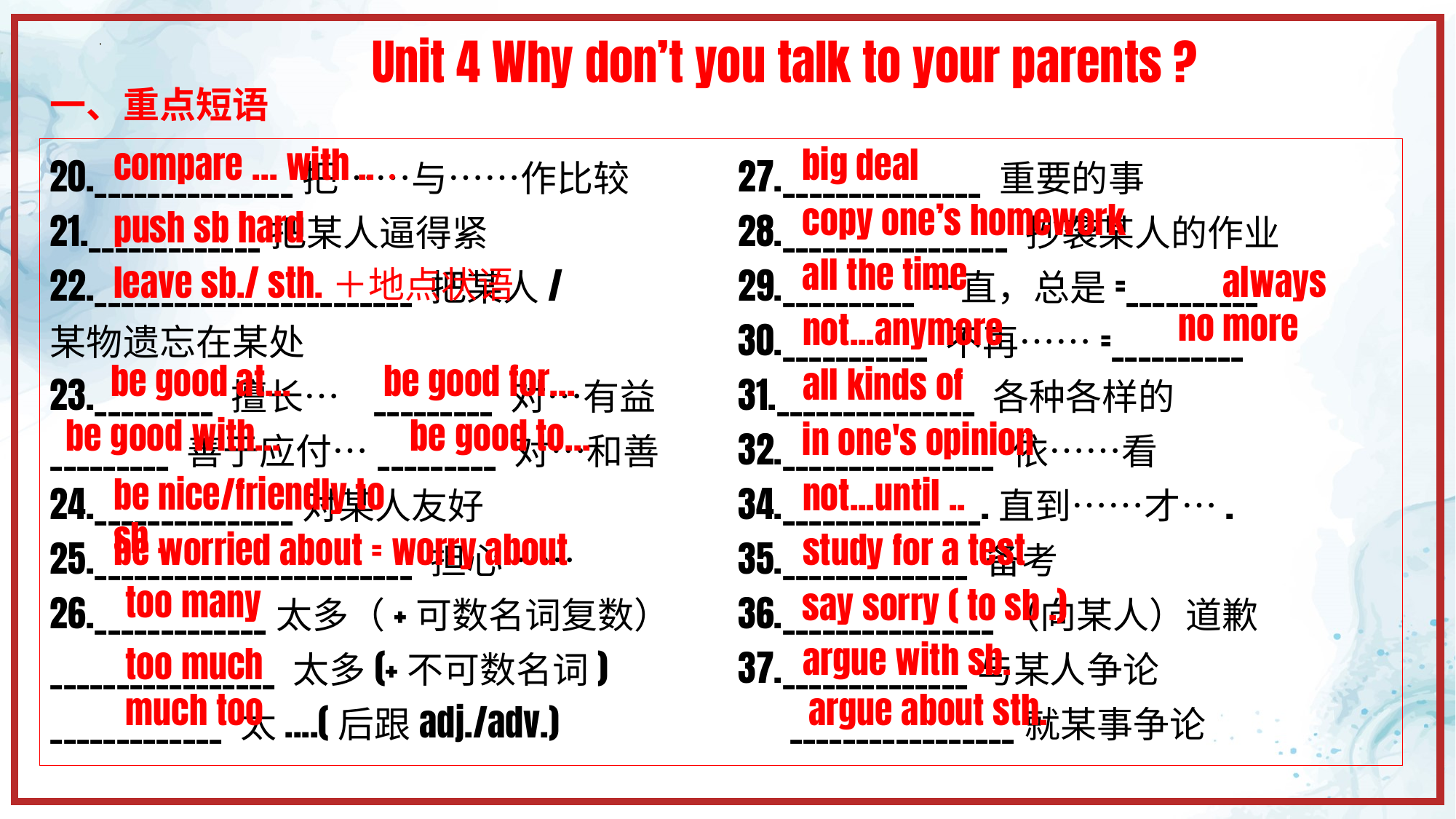

Unit 4 Why don’t you talk to your parents ?
一、重点短语
20._______________把……与……作比较
21._____________把某人逼得紧
22.________________________ 把某人/
某物遗忘在某处
23._________ 擅长…   _________ 对…有益
_________ 善于应付…_________ 对…和善
24._______________对某人友好
25.________________________ 担心……
26._____________太多（+可数名词复数）
_________________ 太多(+不可数名词)
_____________ 太....(后跟adj./adv.)
compare … with ..．
27._______________ 重要的事
28._________________ 抄袭某人的作业
29.__________一直，总是=__________
30.___________ 不再……=__________
31._______________ 各种各样的
32.________________ 依……看
34._______________.直到……才….
35.______________ 备考
36.________________（向某人）道歉
37.______________与某人争论
      _________________就某事争论

big deal
copy one’s homework
push sb hard
always
all the time
leave sb./ sth.＋地点状语
no more
not...anymore
be good at…
be good for…
all kinds of
be good with…
be good to…
in one's opinion
be nice/friendly to sb .
not...until ..
study for a test
be worried about = worry about
too many
say sorry ( to sb .)
argue with sb.
too much
argue about sth.
much too